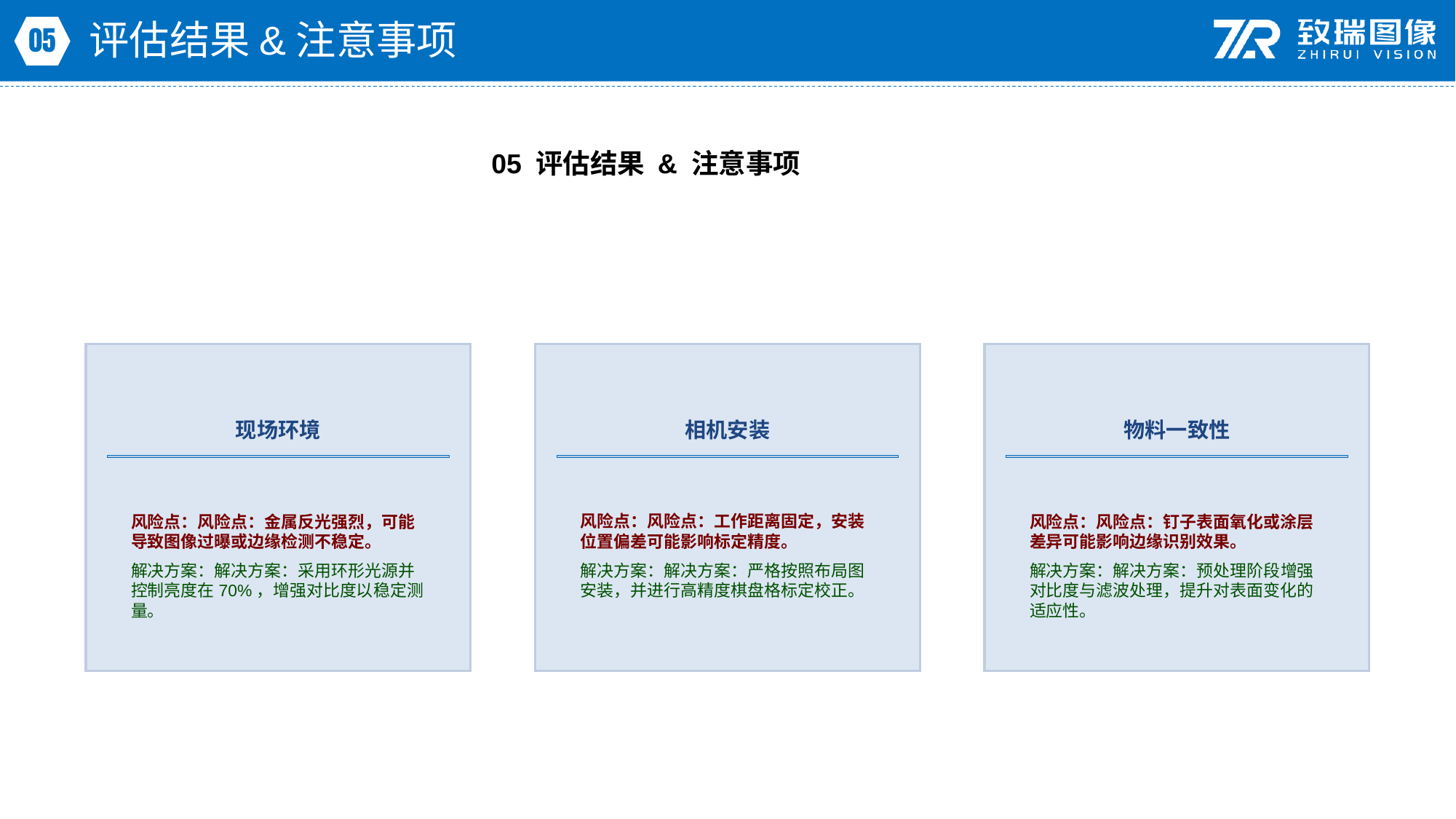

评估结果&注意事项
05

05 评估结果 & 注意事项

现场环境

相机安装

物料一致性

风险点：风险点：金属反光强烈，可能导致图像过曝或边缘检测不稳定。
解决方案：解决方案：采用环形光源并控制亮度在70%，增强对比度以稳定测量。

风险点：风险点：工作距离固定，安装位置偏差可能影响标定精度。
解决方案：解决方案：严格按照布局图安装，并进行高精度棋盘格标定校正。

风险点：风险点：钉子表面氧化或涂层差异可能影响边缘识别效果。
解决方案：解决方案：预处理阶段增强对比度与滤波处理，提升对表面变化的适应性。